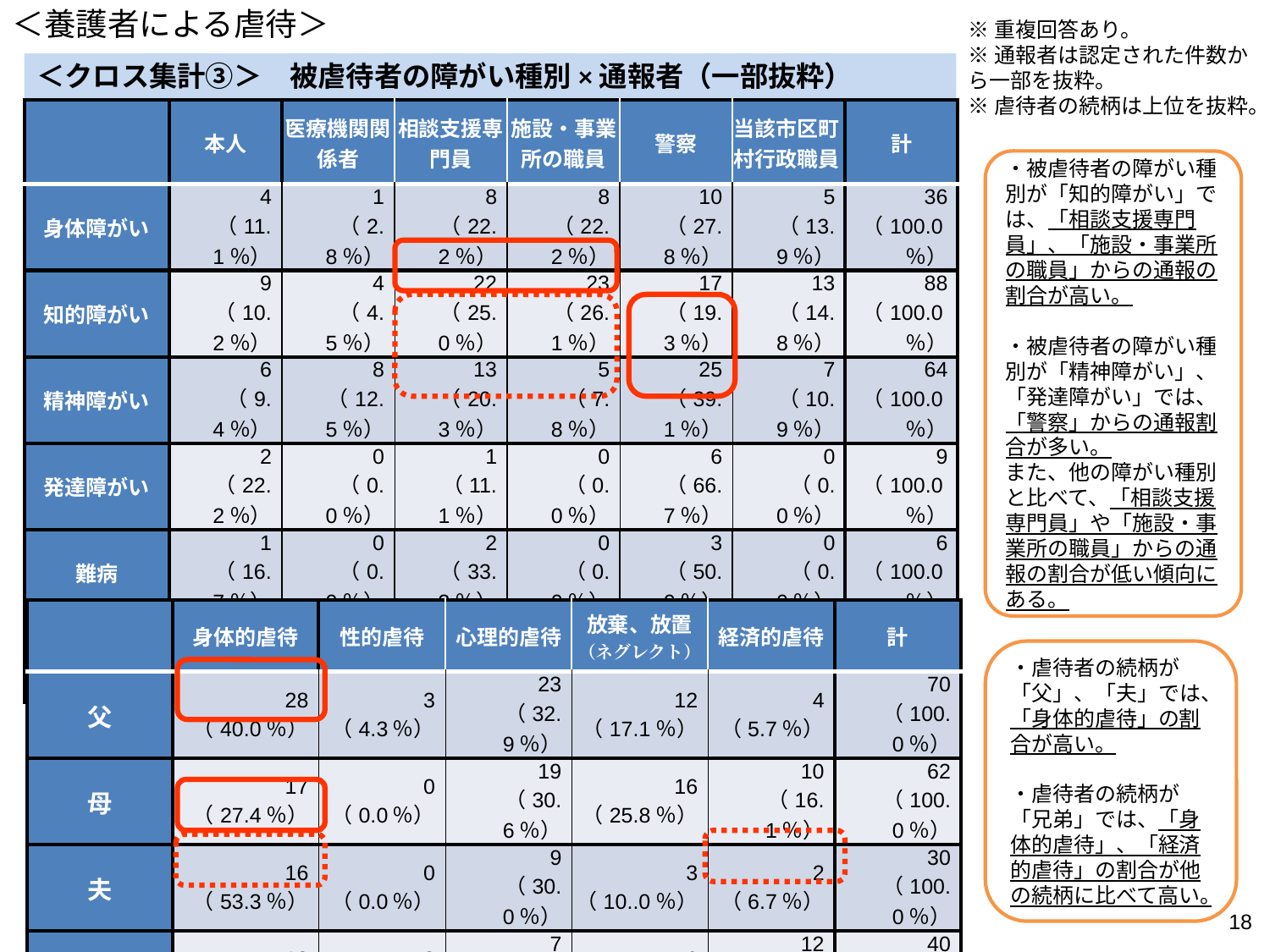

＜養護者による虐待＞
※重複回答あり。
※通報者は認定された件数から一部を抜粋。
※虐待者の続柄は上位を抜粋。
# ＜クロス集計③＞　被虐待者の障がい種別×通報者（一部抜粋）
|  | 本人 | 医療機関関係者 | 相談支援専門員 | 施設・事業所の職員 | 警察 | 当該市区町村行政職員 | 計 |
| --- | --- | --- | --- | --- | --- | --- | --- |
| 身体障がい | 4 （11.1％） | 1 （2.8％） | 8 （22.2％） | 8 （22.2％） | 10 （27.8％） | 5 （13.9％） | 36 （100.0％） |
| 知的障がい | 9 （10.2％） | 4 （4.5％） | 22 （25.0％） | 23 （26.1％） | 17 （19.3％） | 13 （14.8％） | 88 （100.0％） |
| 精神障がい | 6 （9.4％） | 8 （12.5％） | 13 （20.3％） | 5 （7.8％） | 25 （39.1％） | 7 （10.9％） | 64 （100.0％） |
| 発達障がい | 2 （22.2％） | 0 （0.0％） | 1 （11.1％） | 0 （0.0％） | 6 （66.7％） | 0 （0.0％） | 9 （100.0％） |
| 難病 | 1 （16.7％） | 0 （0.0％） | 2 （33.3％） | 0 （0.0％） | 3 （50.0％） | 0 （0.0％） | 6 （100.0％） |
| その他 | 1 （33.3％） | 0 （0.0％） | 0 （0.0％） | 0 （0.0％） | 1 （33.3％） | 1 （33.3％） | 3 （100.0％） |
・被虐待者の障がい種別が「知的障がい」では、「相談支援専門員」、「施設・事業所の職員」からの通報の割合が高い。

・被虐待者の障がい種別が「精神障がい」、「発達障がい」では、「警察」からの通報割合が多い。
また、他の障がい種別と比べて、「相談支援専門員」や「施設・事業所の職員」からの通報の割合が低い傾向にある。

＜クロス集計④＞　虐待者の続柄（上位のみ）×虐待類型
|  | 身体的虐待 | 性的虐待 | 心理的虐待 | 放棄、放置 （ネグレクト） | 経済的虐待 | 計 |
| --- | --- | --- | --- | --- | --- | --- |
| 父 | 28 （40.0％） | 3 （4.3％） | 23 （32.9％） | 12 （17.1％） | 4 （5.7％） | 70 （100.0％） |
| 母 | 17 （27.4％） | 0 （0.0％） | 19 （30.6％） | 16 （25.8％） | 10 （16.1％） | 62 （100.0％） |
| 夫 | 16 （53.3％） | 0 （0.0％） | 9 （30.0％） | 3 （10..0％） | 2 （6.7％） | 30 （100.0％） |
| 兄弟 | 13 （32.5％） | 2 （5.0％） | 7 （17.5％） | 6 （15.0％） | 12 （30.0％） | 40 （100.0％） |
| 姉妹 | 6 （28.6％） | 0 （0.0％） | 7 （33.3％） | 2 （9.5％） | 6 （28.6％） | 21 （100.0％） |
・虐待者の続柄が「父」、「夫」では、「身体的虐待」の割合が高い。

・虐待者の続柄が「兄弟」では、「身体的虐待」、「経済的虐待」の割合が他の続柄に比べて高い。

18